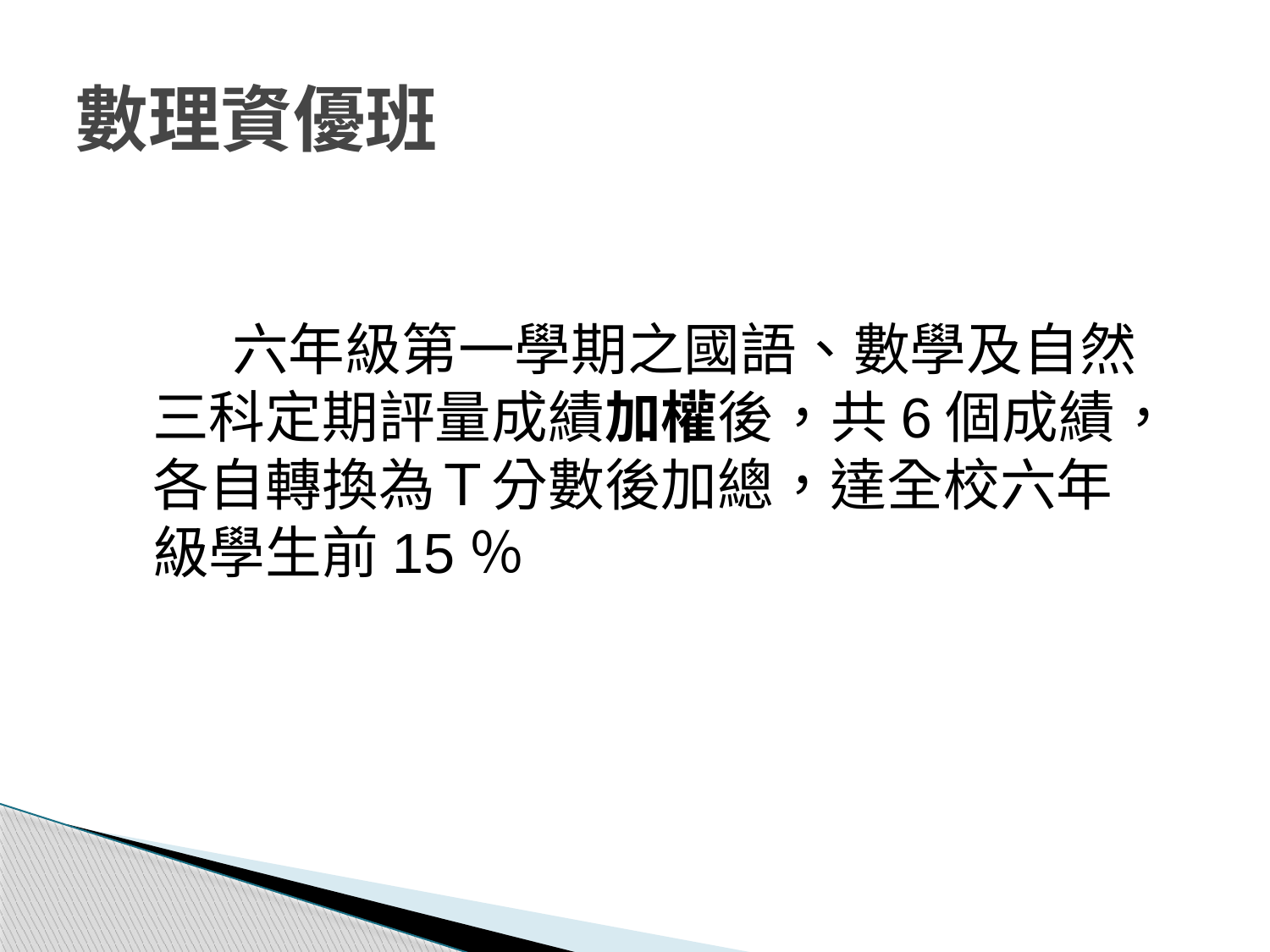

# 數理資優班
        六年級第一學期之國語、數學及自然三科定期評量成績加權後，共6個成績，各自轉換為Ｔ分數後加總，達全校六年級學生前15％